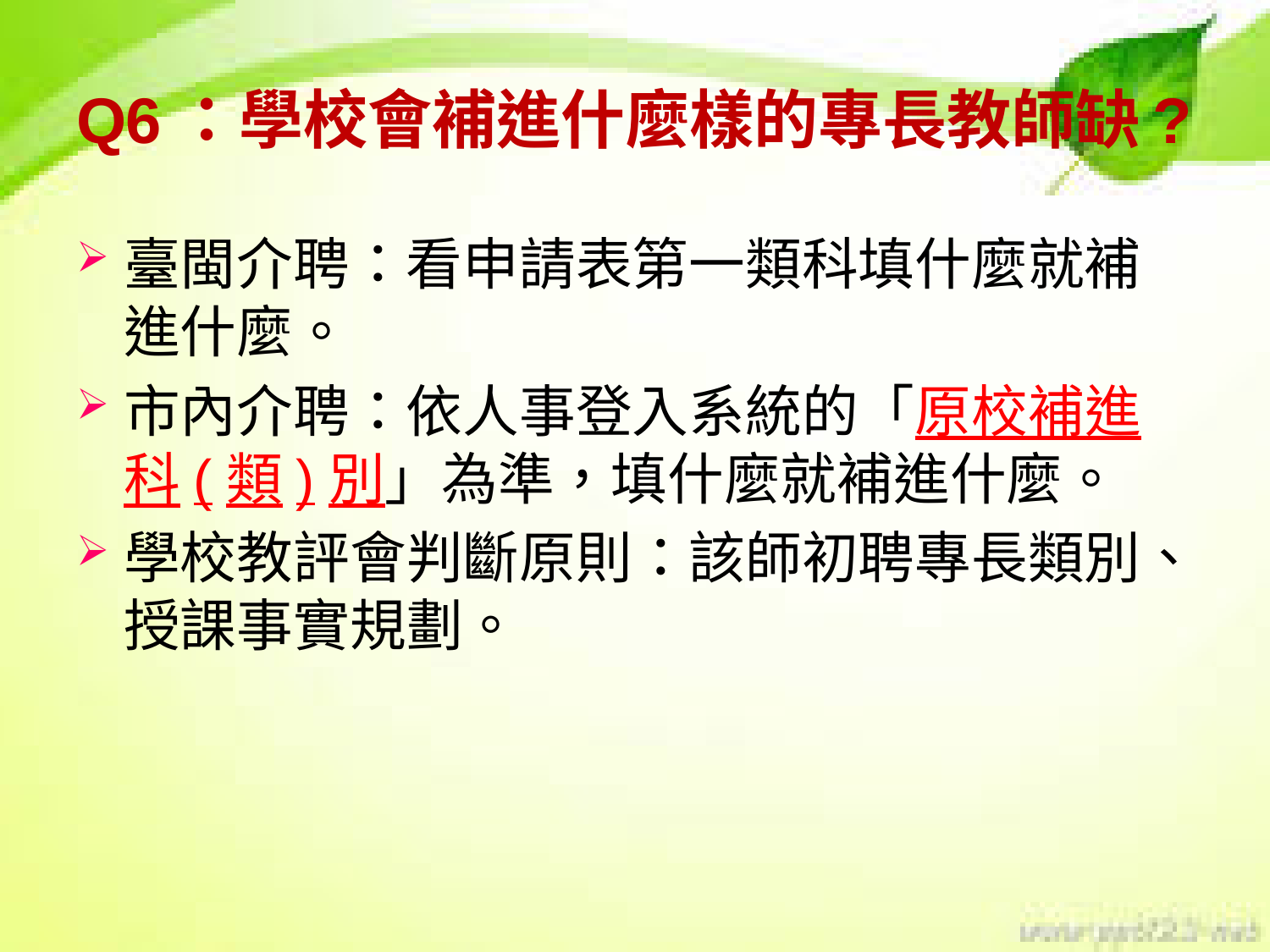

# Q6：學校會補進什麼樣的專長教師缺?
臺閩介聘：看申請表第一類科填什麼就補進什麼。
市內介聘：依人事登入系統的「原校補進科(類)別」為準，填什麼就補進什麼。
學校教評會判斷原則：該師初聘專長類別、授課事實規劃。